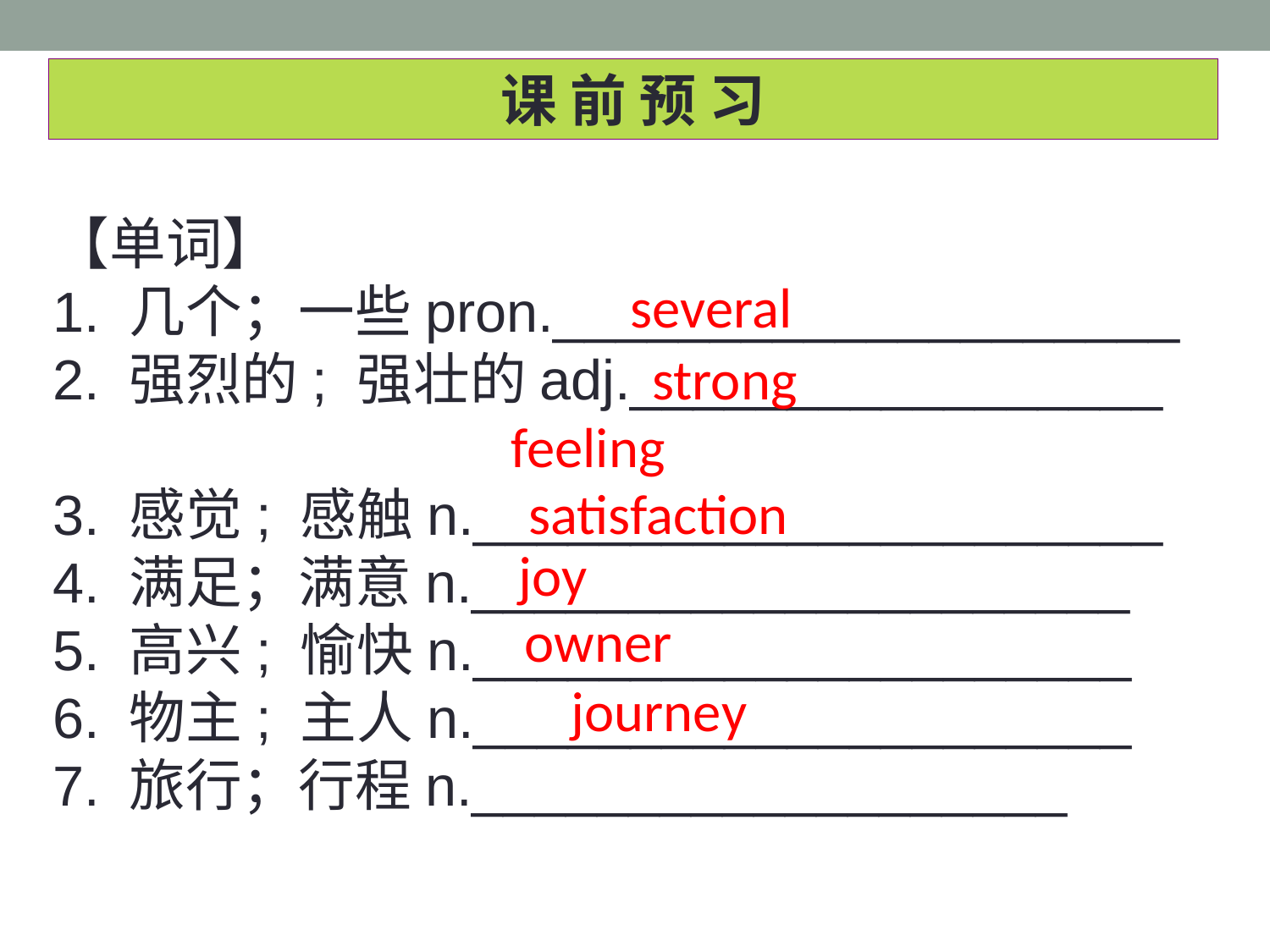

课 前 预 习
【单词】
1. 几个；一些pron.____________________
2. 强烈的; 强壮的adj._________________
3. 感觉; 感触n.______________________
4. 满足；满意n._____________________
5. 高兴; 愉快n._____________________
6. 物主; 主人n._____________________
7. 旅行；行程n.___________________
several
strong
feeling
satisfaction
joy
owner
journey